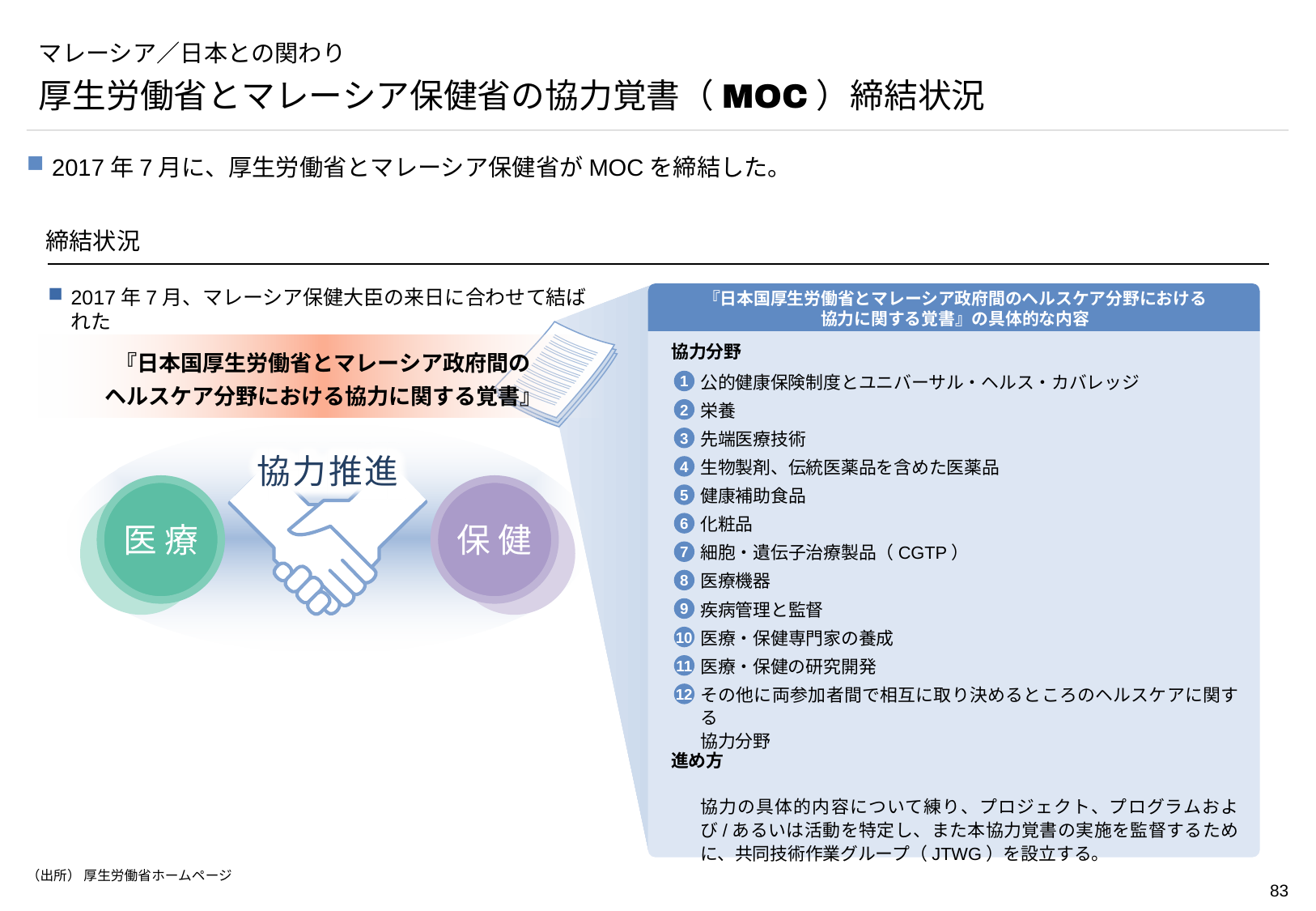

# マレーシア／日本との関わり
厚生労働省とマレーシア保健省の協力覚書（MOC）締結状況
2017年7月に、厚生労働省とマレーシア保健省がMOCを締結した。
締結状況
2017年7月、マレーシア保健大臣の来日に合わせて結ばれた
『日本国厚生労働省とマレーシア政府間のヘルスケア分野における
協力に関する覚書』の具体的な内容

公的健康保険制度とユニバーサル・ヘルス・カバレッジ
栄養
先端医療技術
生物製剤、伝統医薬品を含めた医薬品
健康補助食品
化粧品
細胞・遺伝子治療製品（CGTP）
医療機器
疾病管理と監督
医療・保健専門家の養成
医療・保健の研究開発
その他に両参加者間で相互に取り決めるところのヘルスケアに関する
協力分野

協力の具体的内容について練り、プロジェクト、プログラムおよび/あるいは活動を特定し、また本協力覚書の実施を監督するために、共同技術作業グループ（JTWG）を設立する。

『日本国厚生労働省とマレーシア政府間の
ヘルスケア分野における協力に関する覚書』
協力分野
1
2

3
協力推進
協力推進
4

医 療

保 健

5
6
7
8
9
10
11
12
進め方
（出所） 厚生労働省ホームページ